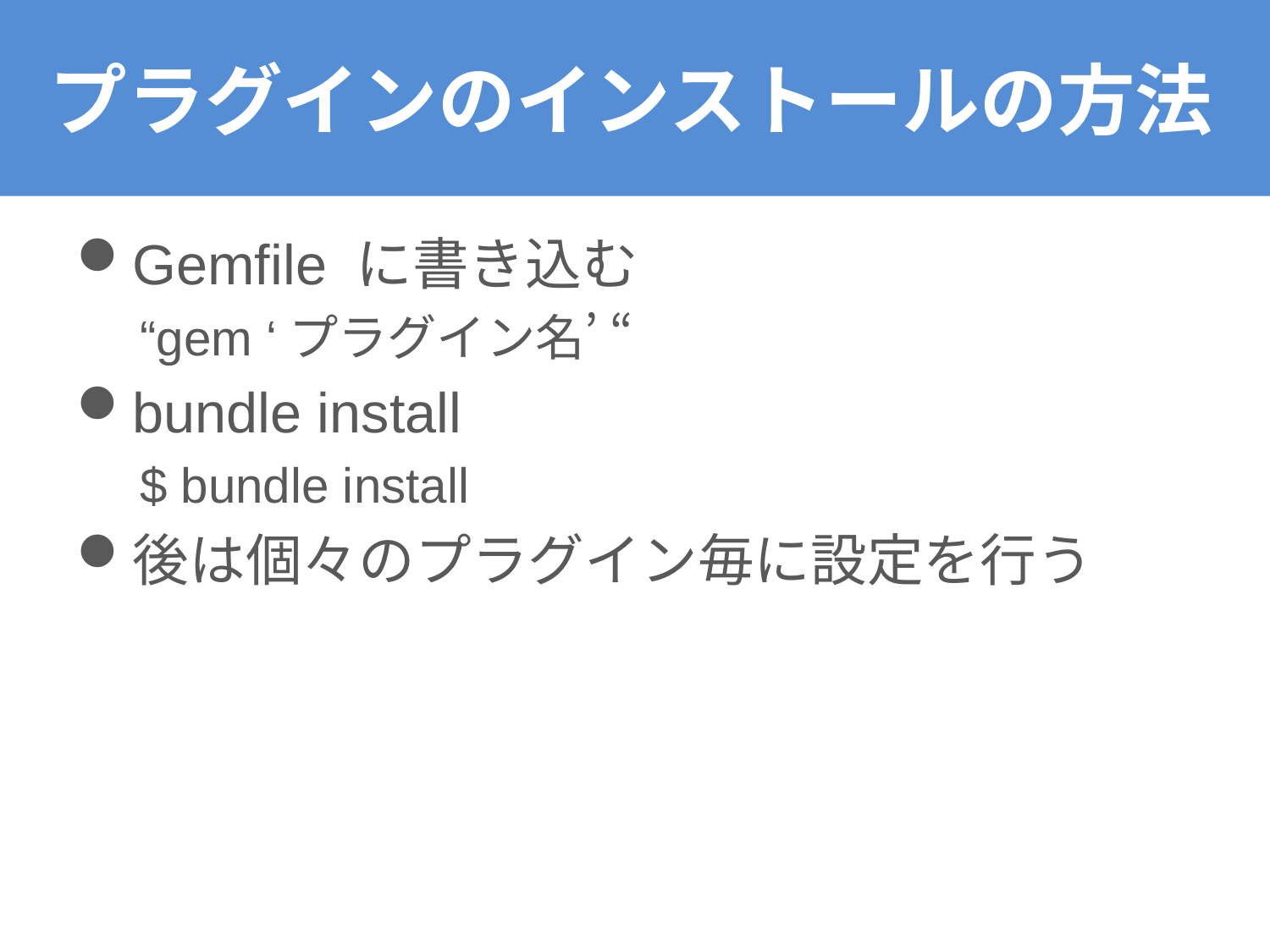

# プラグインのインストールの方法
Gemfile に書き込む
“gem ‘プラグイン名’ “
bundle install
$ bundle install
後は個々のプラグイン毎に設定を行う